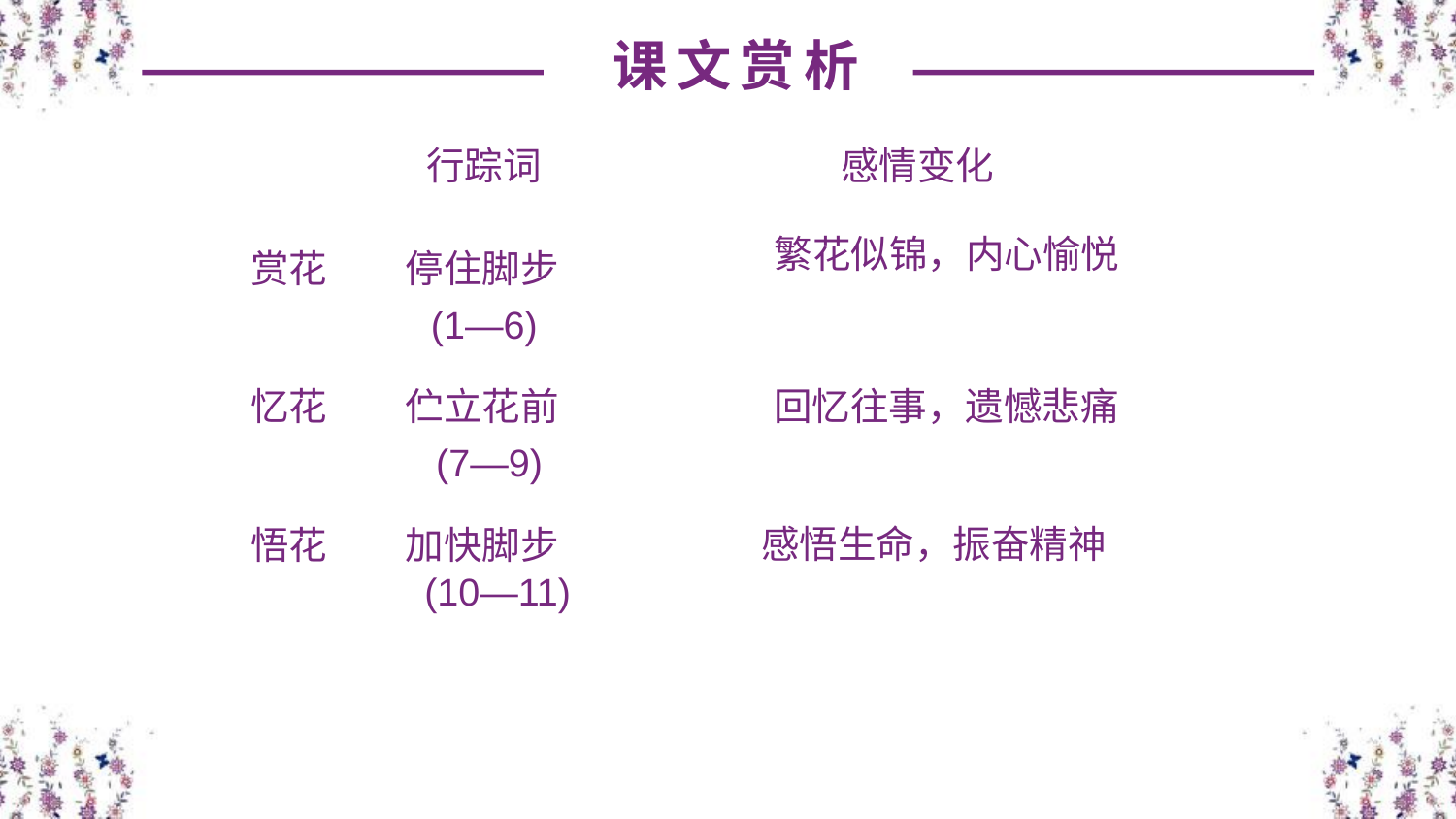

课文赏析

行踪词
感情变化
繁花似锦，内心愉悦
赏花

忆花

悟花
停住脚步

伫立花前

加快脚步
(1—6)
回忆往事，遗憾悲痛
(7—9)
感悟生命，振奋精神
(10—11)